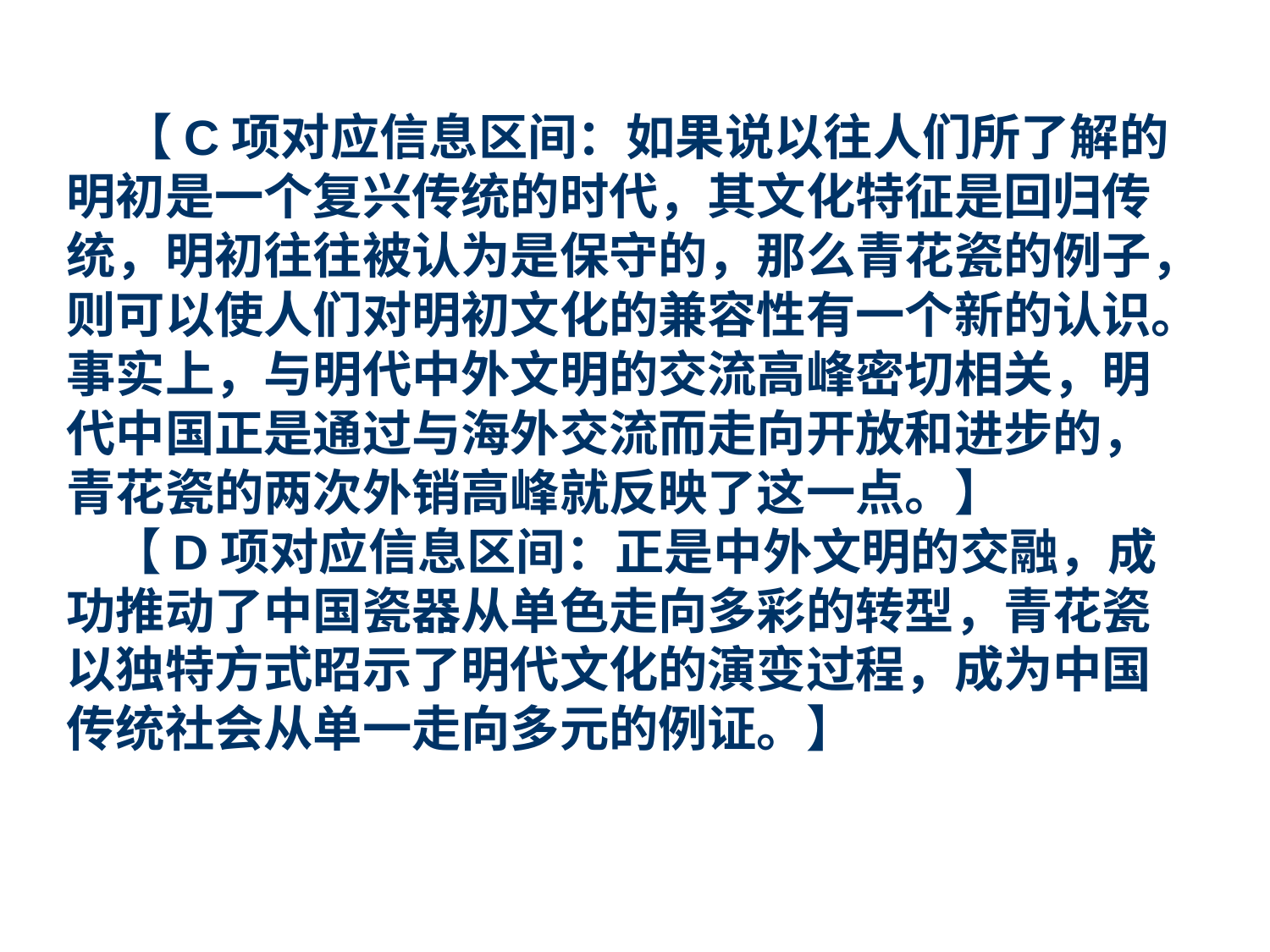

【C项对应信息区间：如果说以往人们所了解的明初是一个复兴传统的时代，其文化特征是回归传统，明初往往被认为是保守的，那么青花瓷的例子，则可以使人们对明初文化的兼容性有一个新的认识。事实上，与明代中外文明的交流高峰密切相关，明代中国正是通过与海外交流而走向开放和进步的，青花瓷的两次外销高峰就反映了这一点。】
   【D项对应信息区间：正是中外文明的交融，成功推动了中国瓷器从单色走向多彩的转型，青花瓷以独特方式昭示了明代文化的演变过程，成为中国传统社会从单一走向多元的例证。】